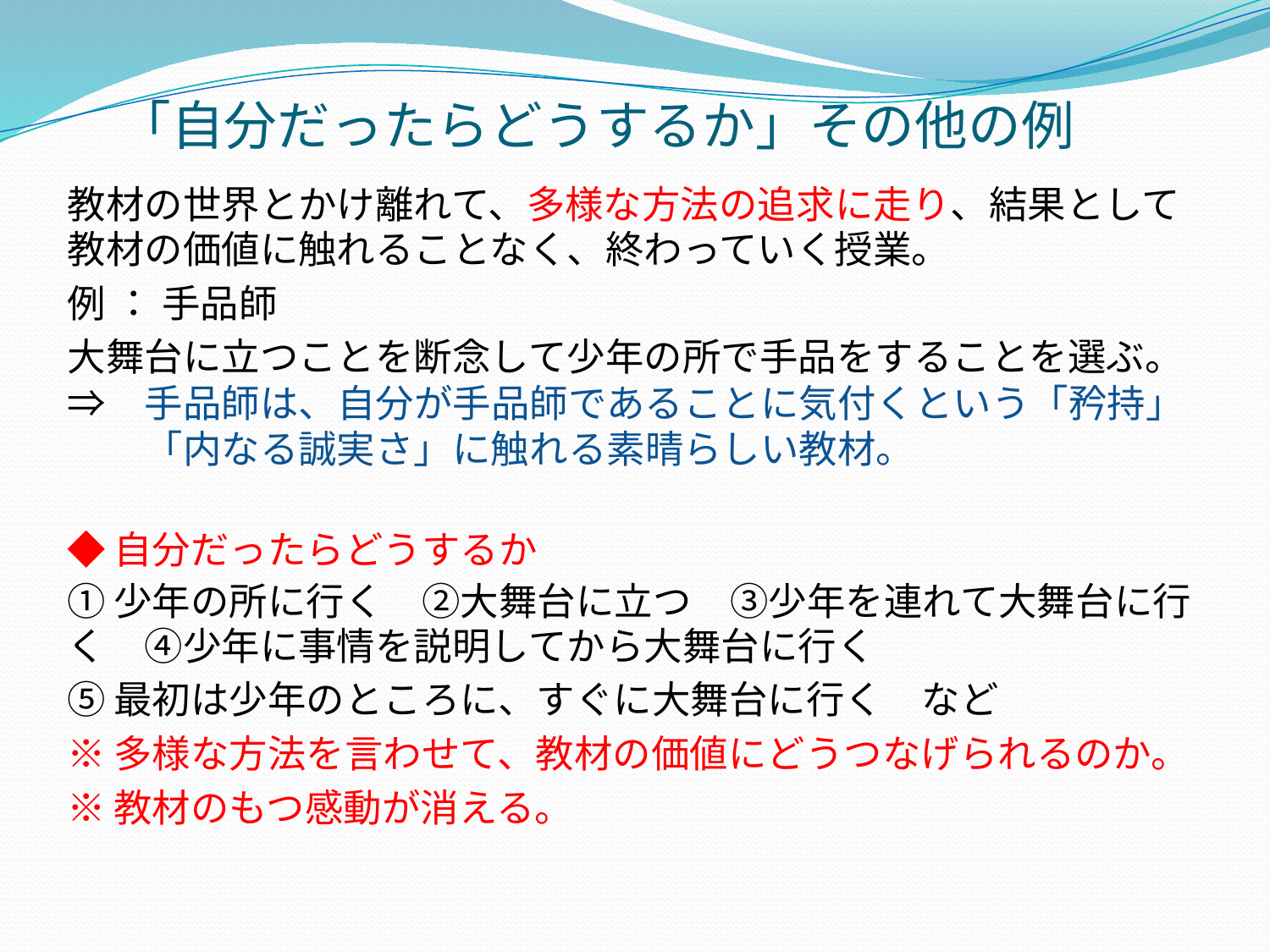

# 「自分だったらどうするか」その他の例
教材の世界とかけ離れて、多様な方法の追求に走り、結果として教材の価値に触れることなく、終わっていく授業。
例 ： 手品師
大舞台に立つことを断念して少年の所で手品をすることを選ぶ。
⇒　手品師は、自分が手品師であることに気付くという「矜持」
　　「内なる誠実さ」に触れる素晴らしい教材。
◆自分だったらどうするか
①少年の所に行く　②大舞台に立つ　③少年を連れて大舞台に行く　④少年に事情を説明してから大舞台に行く
⑤最初は少年のところに、すぐに大舞台に行く　など
※多様な方法を言わせて、教材の価値にどうつなげられるのか。
※教材のもつ感動が消える。